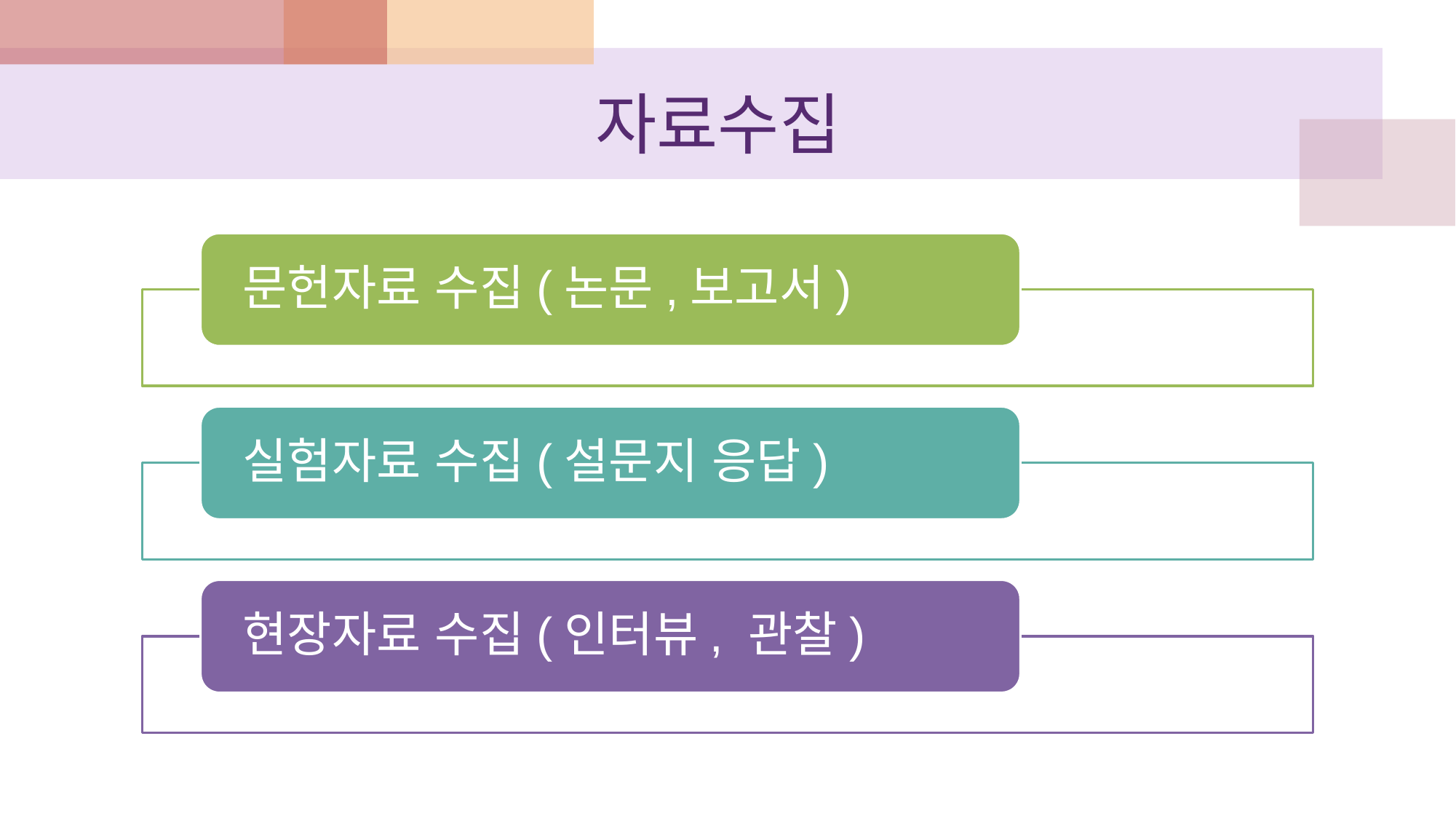

# 자료수집
문헌자료 수집(논문,보고서)
실험자료 수집(설문지 응답)
현장자료 수집(인터뷰, 관찰)